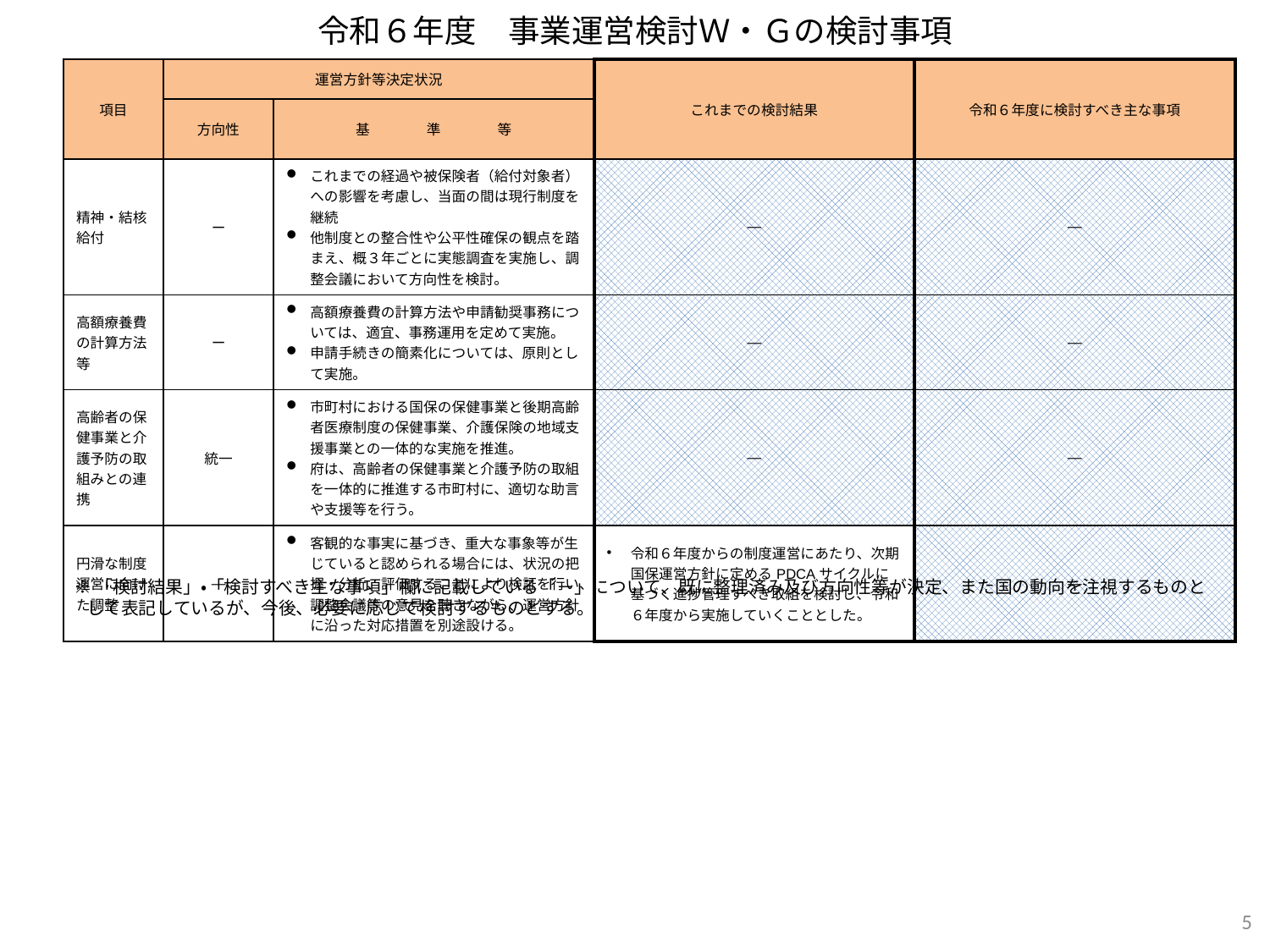

# 令和６年度　事業運営検討Ｗ・Ｇの検討事項
| 項目 | 運営方針等決定状況 |  | これまでの検討結果 | 令和６年度に検討すべき主な事項 |
| --- | --- | --- | --- | --- |
|  | 方向性 | 基　　　　準　　　　等 |  |  |
| 精神・結核 給付 | ー | これまでの経過や被保険者（給付対象者）への影響を考慮し、当面の間は現行制度を継続 他制度との整合性や公平性確保の観点を踏まえ、概３年ごとに実態調査を実施し、調整会議において方向性を検討。 | ― | ― |
| 高額療養費の計算方法等 | ー | 高額療養費の計算方法や申請勧奨事務については、適宜、事務運用を定めて実施。 申請手続きの簡素化については、原則として実施。 | ― | ― |
| 高齢者の保健事業と介護予防の取組みとの連携 | 統一 | 市町村における国保の保健事業と後期高齢者医療制度の保健事業、介護保険の地域支援事業との一体的な実施を推進。 府は、高齢者の保健事業と介護予防の取組を一体的に推進する市町村に、適切な助言や支援等を行う。 | ― | ― |
| 円滑な制度運営に向けた調整 | ― | 客観的な事実に基づき、重大な事象等が生じていると認められる場合には、状況の把握・分析、評価することにより検証を行い、調整会議等の意見を聴きながら、運営方針に沿った対応措置を別途設ける。 | 令和６年度からの制度運営にあたり、次期国保運営方針に定めるPDCAサイクルに基づく進捗管理すべき取組を検討し、令和６年度から実施していくこととした。 | ― |
※「検討結果」・「検討すべき主な事項」欄に記載している「－」について、既に整理済み及び方向性等が決定、また国の動向を注視するものとして表記しているが、今後、必要に応じて検討するものとする。
5